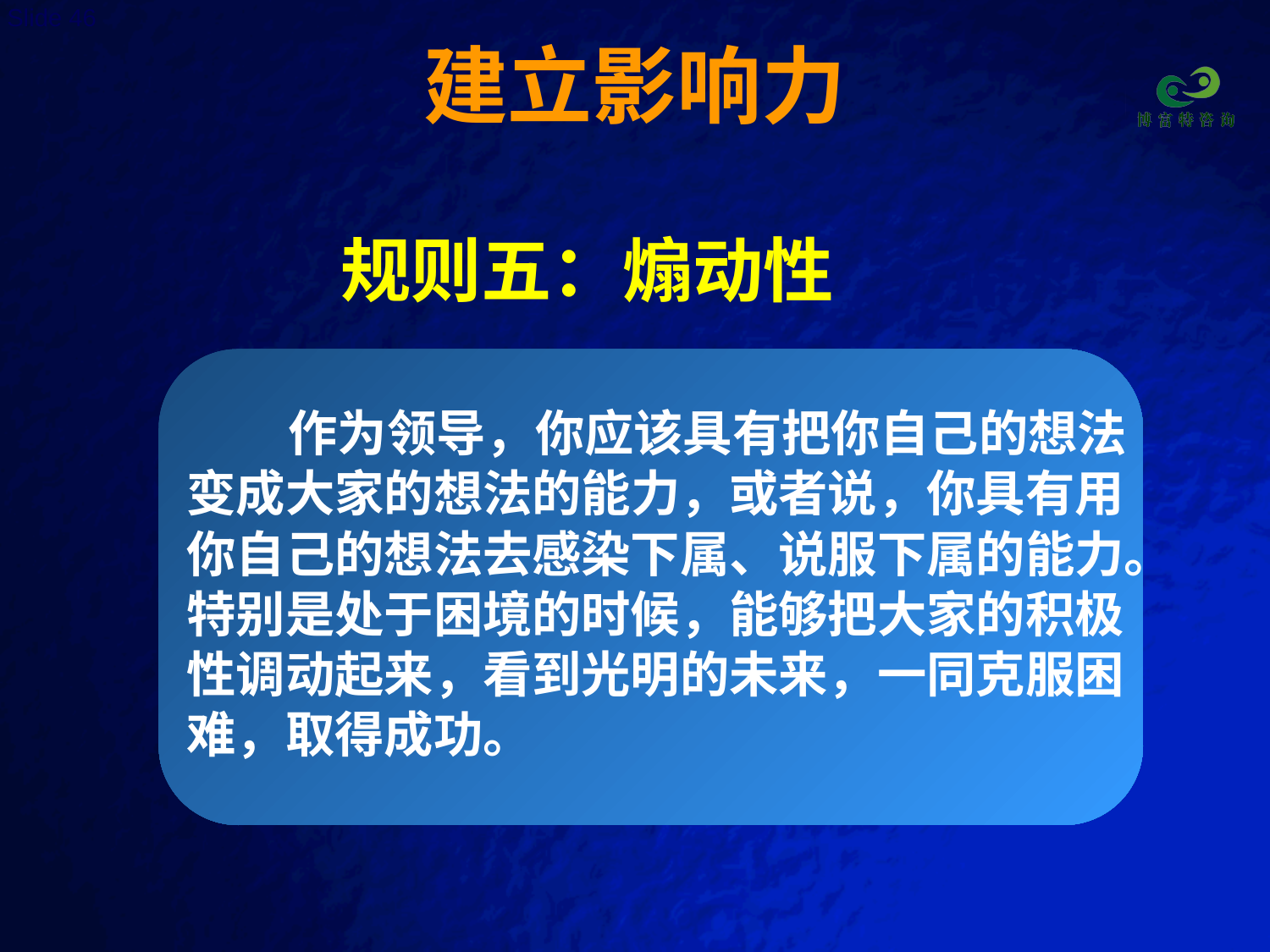

# 建立影响力
规则五：煽动性

        作为领导，你应该具有把你自己的想法
变成大家的想法的能力，或者说，你具有用
你自己的想法去感染下属、说服下属的能力。
特别是处于困境的时候，能够把大家的积极
性调动起来，看到光明的未来，一同克服困
难，取得成功。